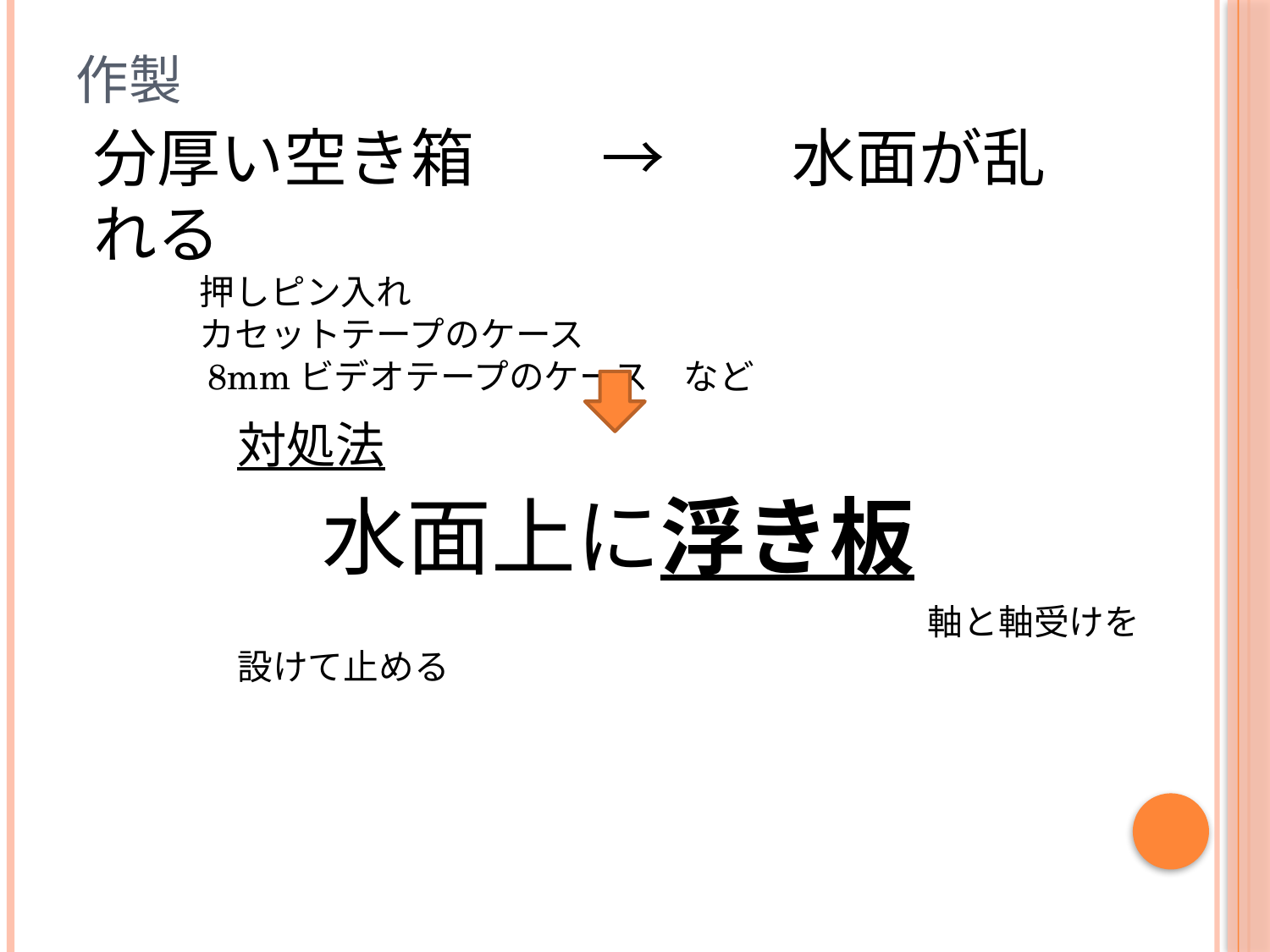

# 作製
分厚い空き箱　　→　　水面が乱れる
　　　押しピン入れ
　　　カセットテープのケース
　　　8mmビデオテープのケース　など

対処法
　水面上に浮き板
　　　　　　　　　　　　　　軸と軸受けを設けて止める